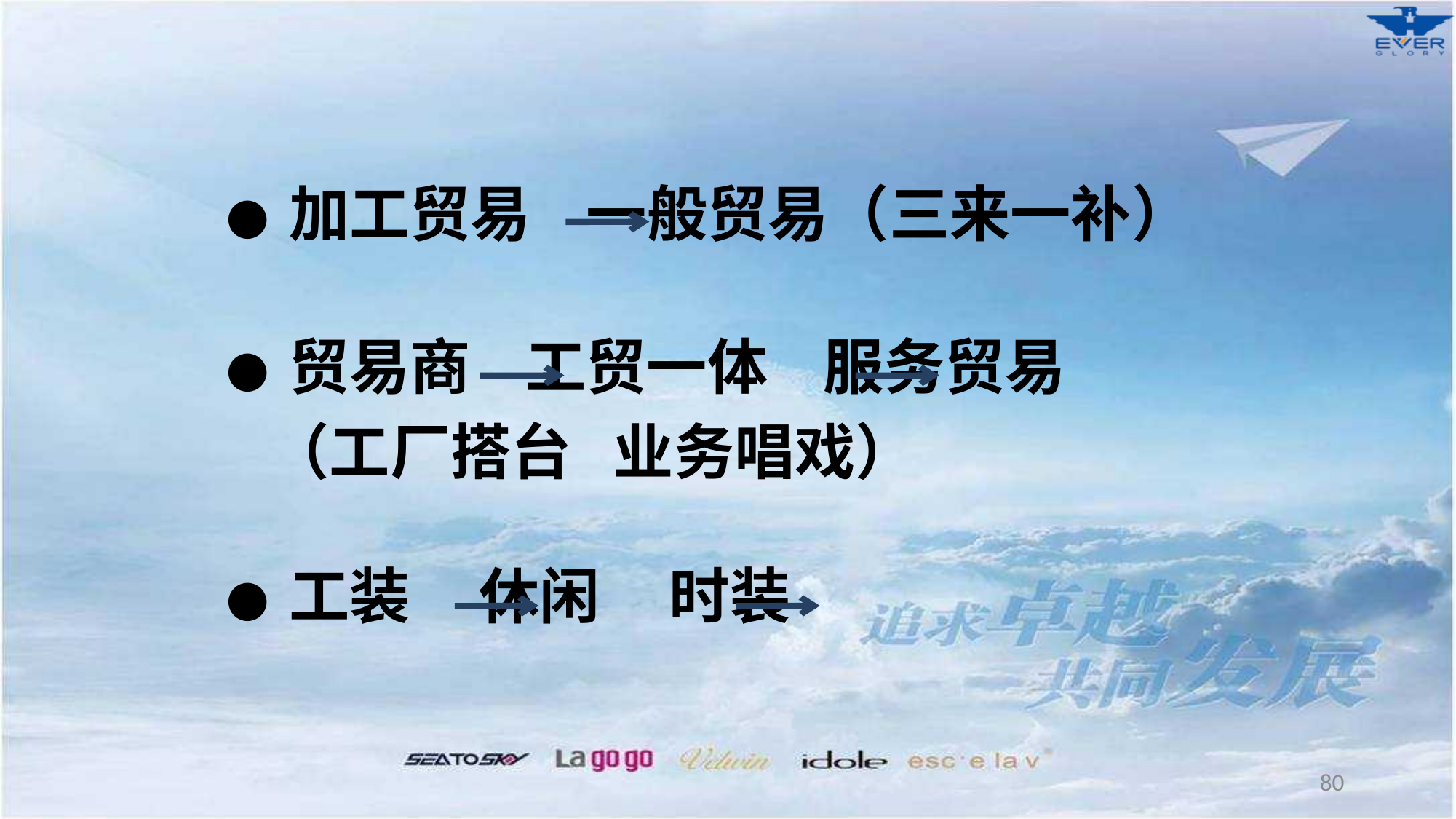

● 加工贸易    一般贸易（三来一补）

● 贸易商    工贸一体    服务贸易
  （工厂搭台   业务唱戏）

● 工装     休闲     时装

80